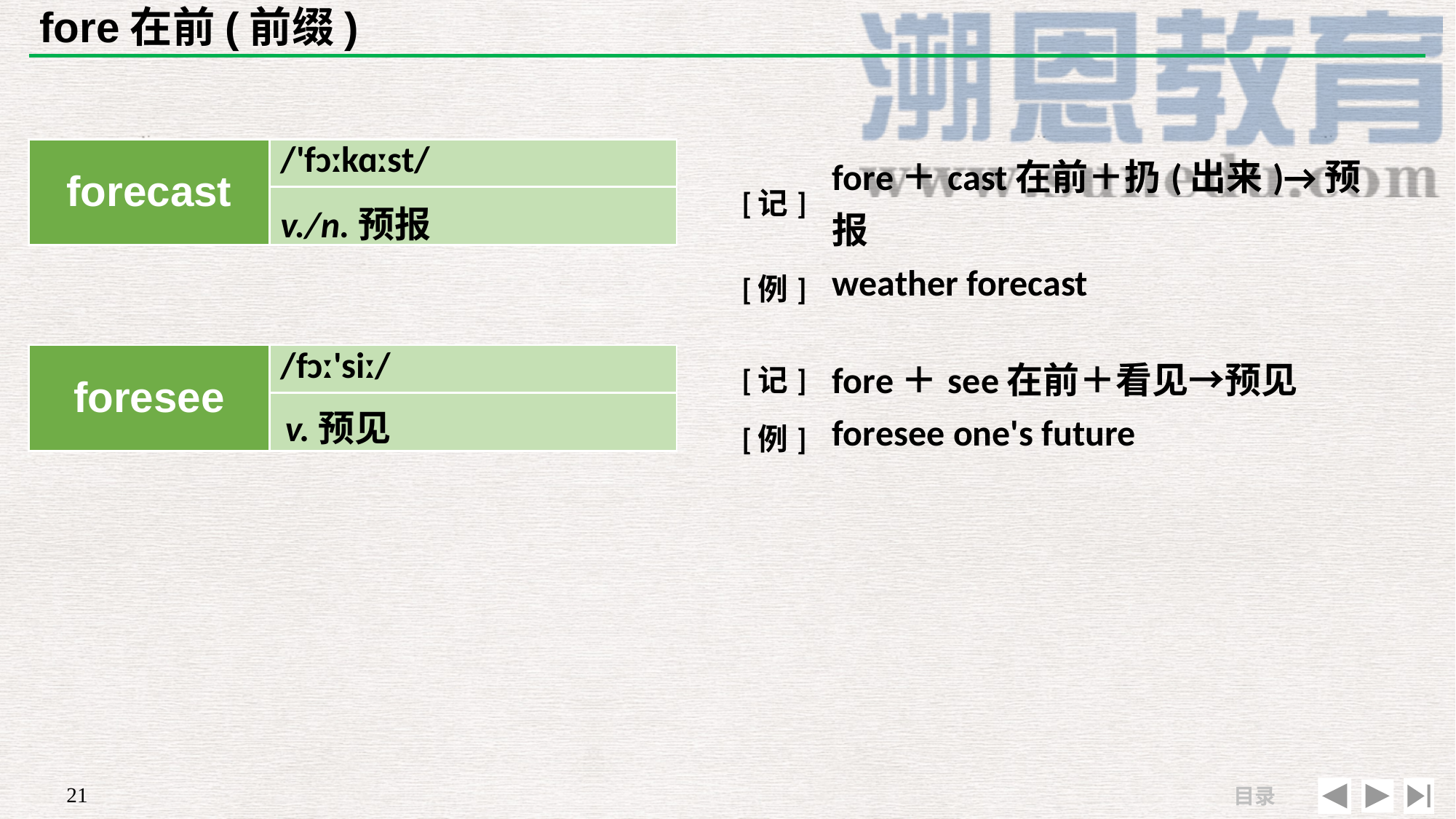

# fore在前(前缀)

| forecast | /'fɔːkɑːst/ |
| --- | --- |
|  |  |
| [记] | fore＋cast在前＋扔(出来)→预报 |
| --- | --- |
| [例] | weather forecast |
v./n.预报
| foresee | /fɔː'siː/ |
| --- | --- |
|  |  |
| [记] | fore＋see在前＋看见→预见 |
| --- | --- |
| [例] | foresee one's future |
v.预见